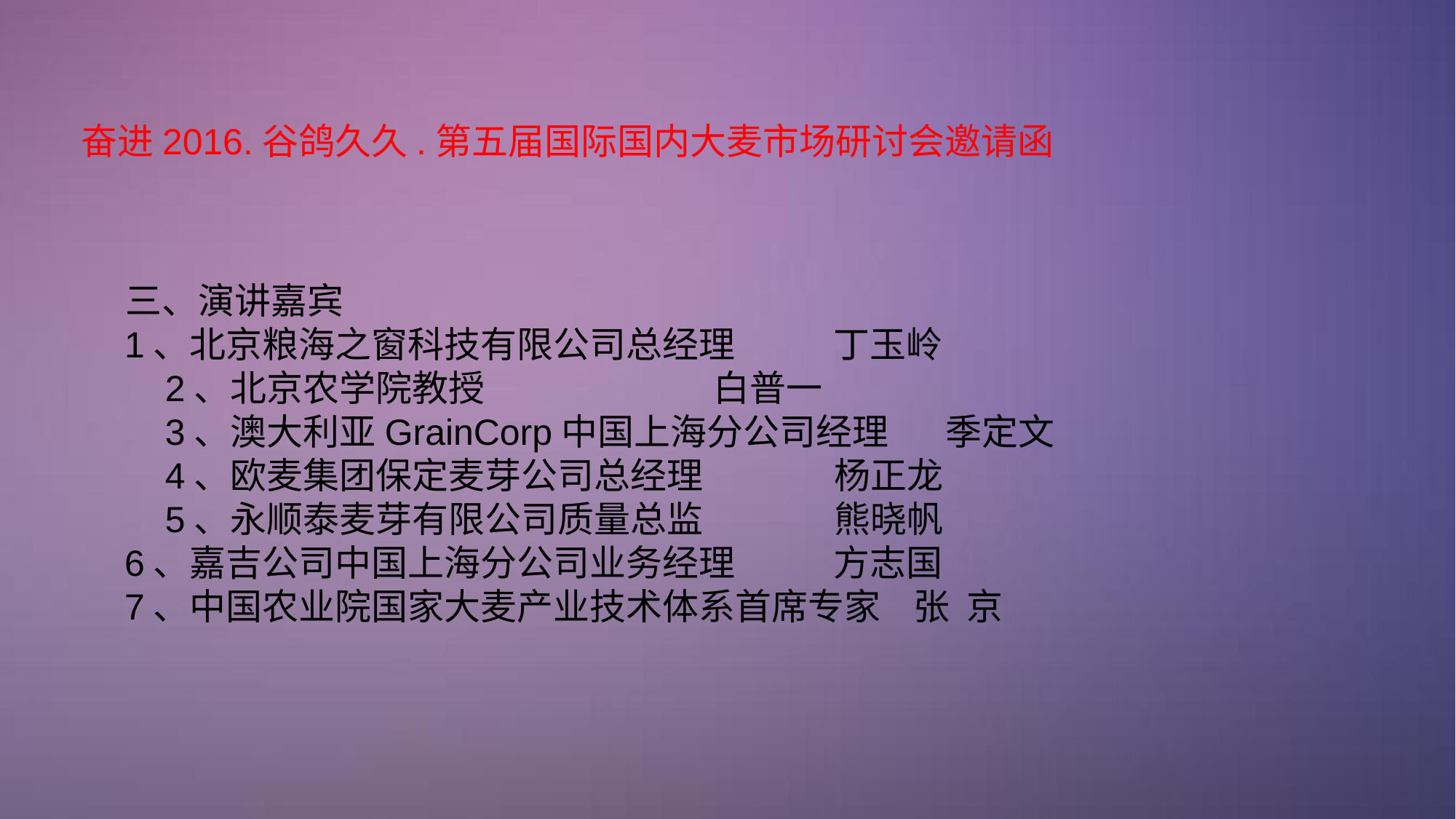

# 奋进2016.谷鸽久久.第五届国际国内大麦市场研讨会邀请函
    三、演讲嘉宾
    1、北京粮海之窗科技有限公司总经理            丁玉岭
　　2、北京农学院教授                            白普一
　　3、澳大利亚GrainCorp中国上海分公司经理       季定文
　　4、欧麦集团保定麦芽公司总经理                杨正龙
　　5、永顺泰麦芽有限公司质量总监                熊晓帆
    6、嘉吉公司中国上海分公司业务经理            方志国
    7、中国农业院国家大麦产业技术体系首席专家    张  京